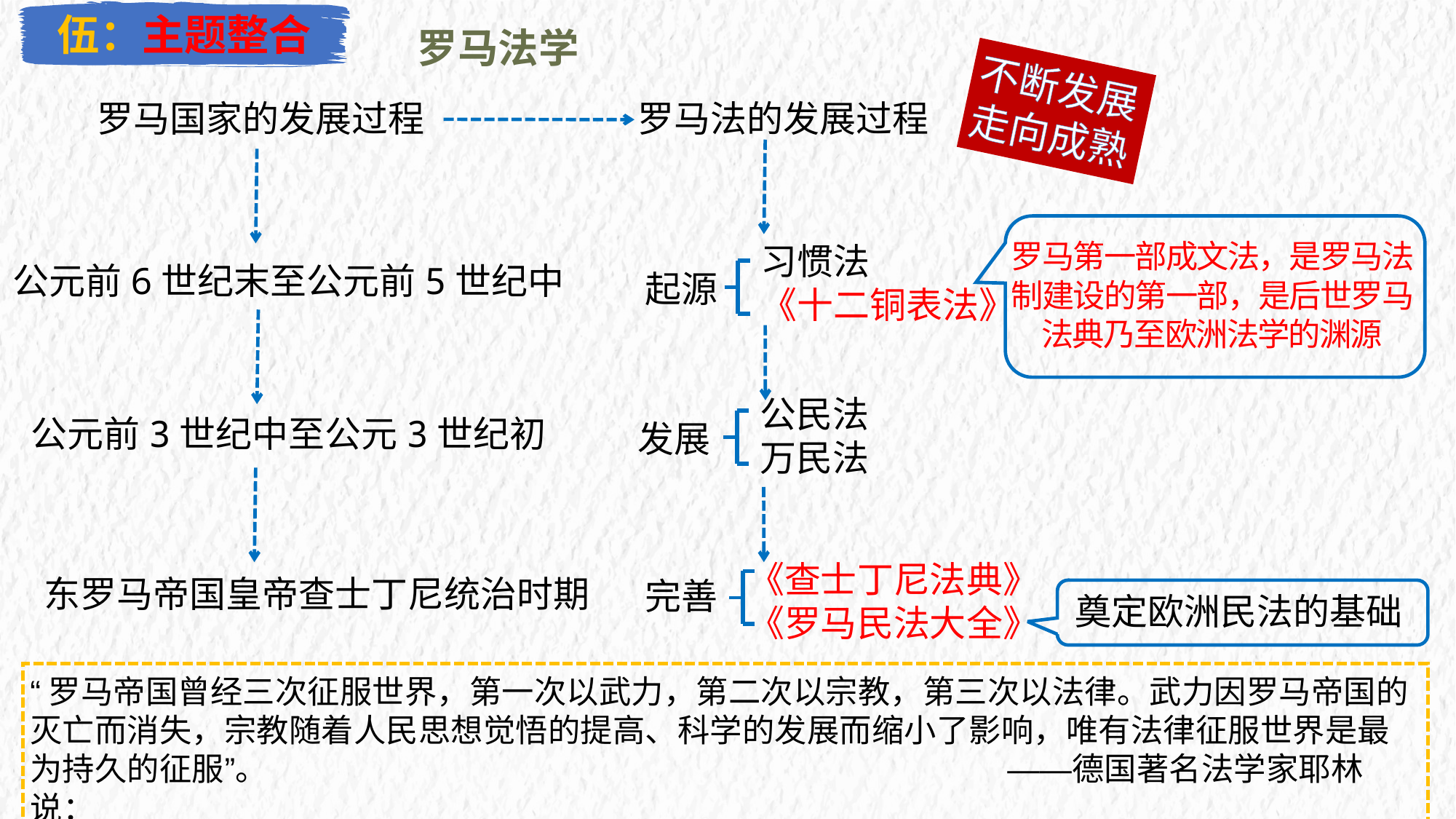

伍：主题整合
罗马法学
不断发展走向成熟
 罗马国家的发展过程
罗马法的发展过程
起源

罗马第一部成文法，是罗马法制建设的第一部，是后世罗马法典乃至欧洲法学的渊源
习惯法
《十二铜表法》
公元前6世纪末至公元前5世纪中
发展
公民法
万民法
公元前3世纪中至公元3世纪初
完善
《查士丁尼法典》
《罗马民法大全》
东罗马帝国皇帝查士丁尼统治时期

奠定欧洲民法的基础
“罗马帝国曾经三次征服世界，第一次以武力，第二次以宗教，第三次以法律。武力因罗马帝国的灭亡而消失，宗教随着人民思想觉悟的提高、科学的发展而缩小了影响，唯有法律征服世界是最为持久的征服”。                                                                                   ——德国著名法学家耶林说：